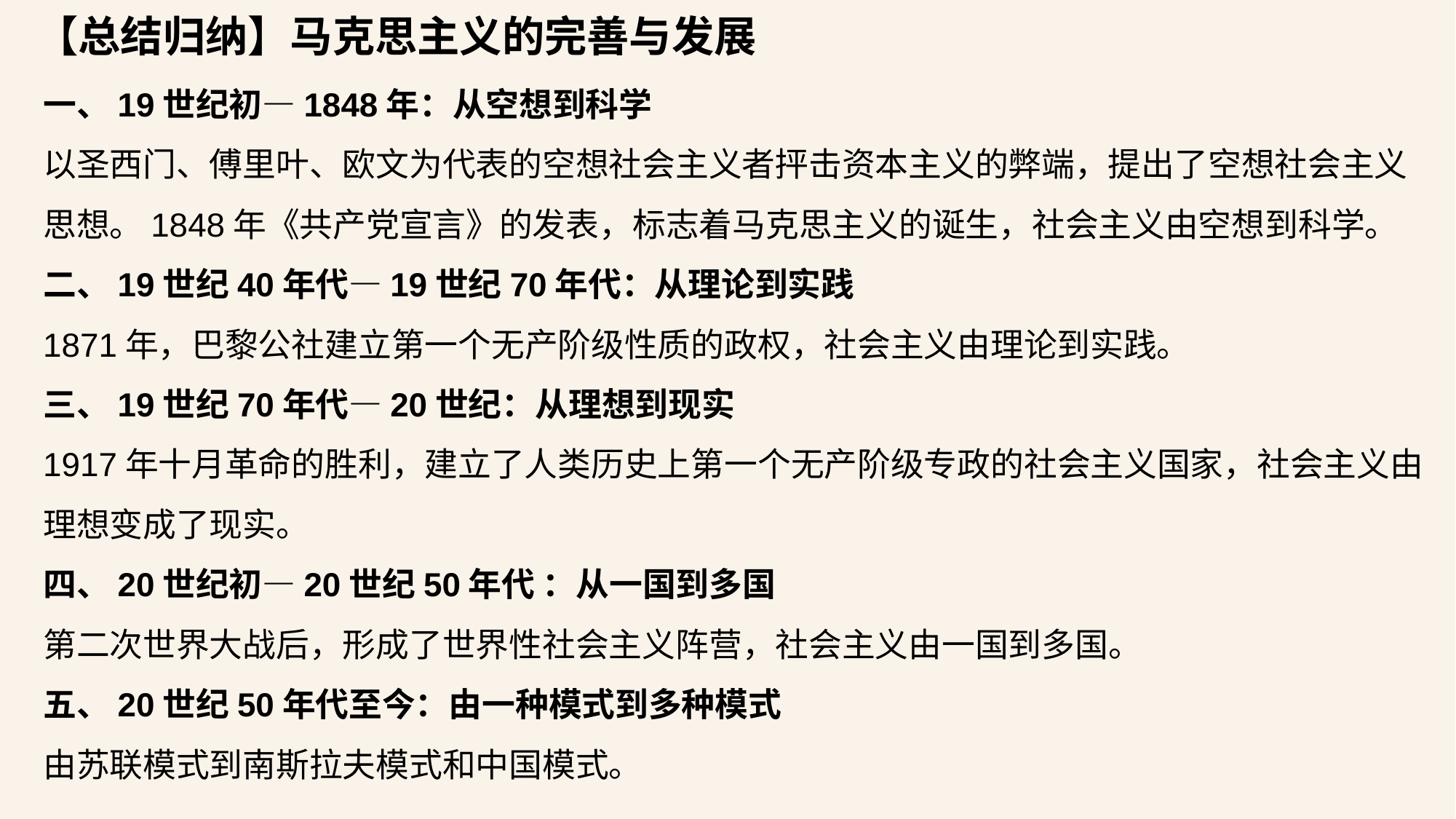

【总结归纳】马克思主义的完善与发展
一、19世纪初—1848年：从空想到科学
以圣西门、傅里叶、欧文为代表的空想社会主义者抨击资本主义的弊端，提出了空想社会主义思想。1848年《共产党宣言》的发表，标志着马克思主义的诞生，社会主义由空想到科学。
二、19世纪40年代—19世纪70年代：从理论到实践
1871年，巴黎公社建立第一个无产阶级性质的政权，社会主义由理论到实践。
三、19世纪70年代—20世纪：从理想到现实
1917年十月革命的胜利，建立了人类历史上第一个无产阶级专政的社会主义国家，社会主义由理想变成了现实。
四、20世纪初—20世纪50年代 ：从一国到多国
第二次世界大战后，形成了世界性社会主义阵营，社会主义由一国到多国。
五、20世纪50年代至今：由一种模式到多种模式
由苏联模式到南斯拉夫模式和中国模式。